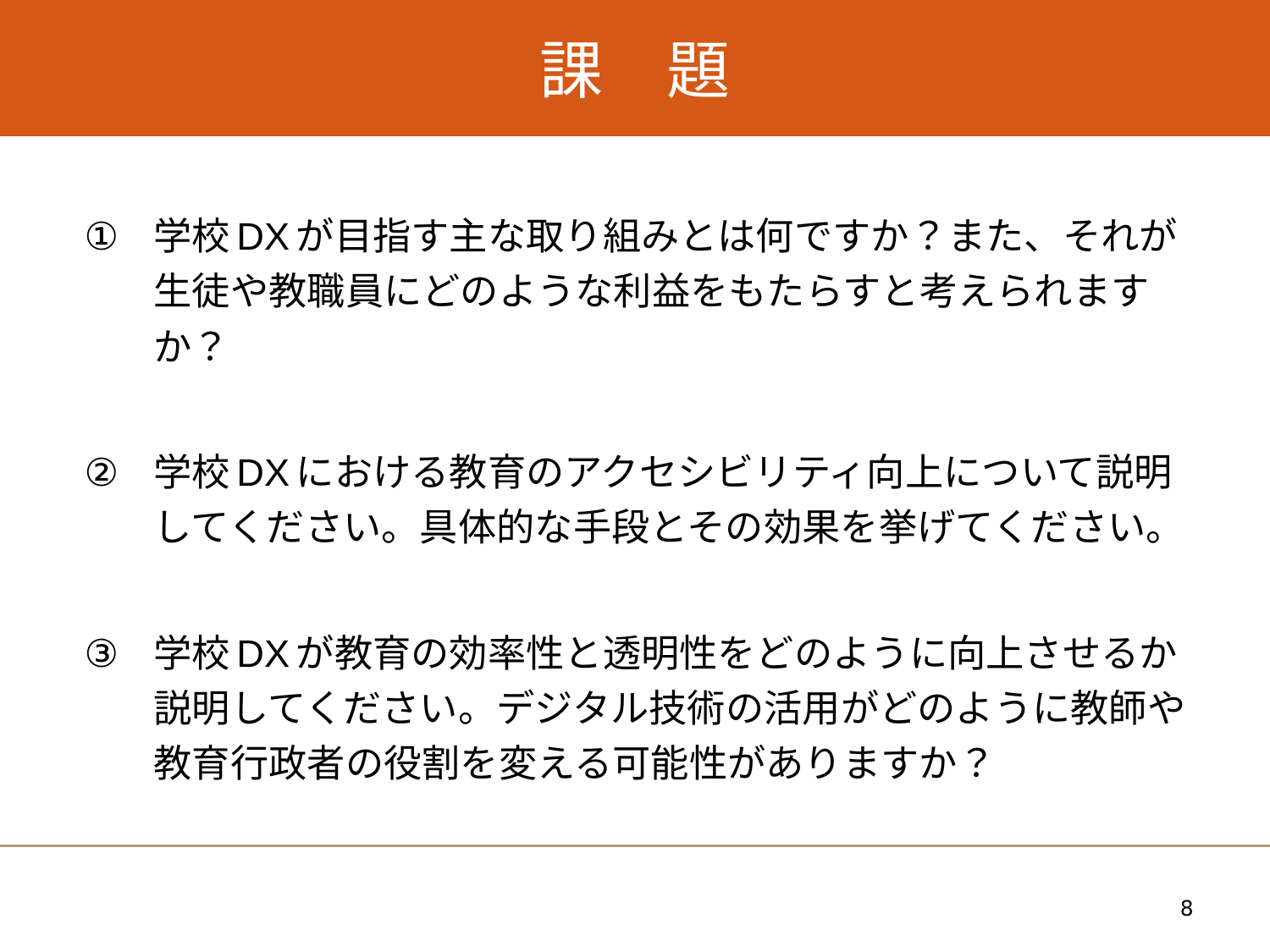

# 課　題

学校DXが目指す主な取り組みとは何ですか？また、それが生徒や教職員にどのような利益をもたらすと考えられますか？

学校DXにおける教育のアクセシビリティ向上について説明してください。具体的な手段とその効果を挙げてください。

学校DXが教育の効率性と透明性をどのように向上させるか説明してください。デジタル技術の活用がどのように教師や教育行政者の役割を変える可能性がありますか？

8